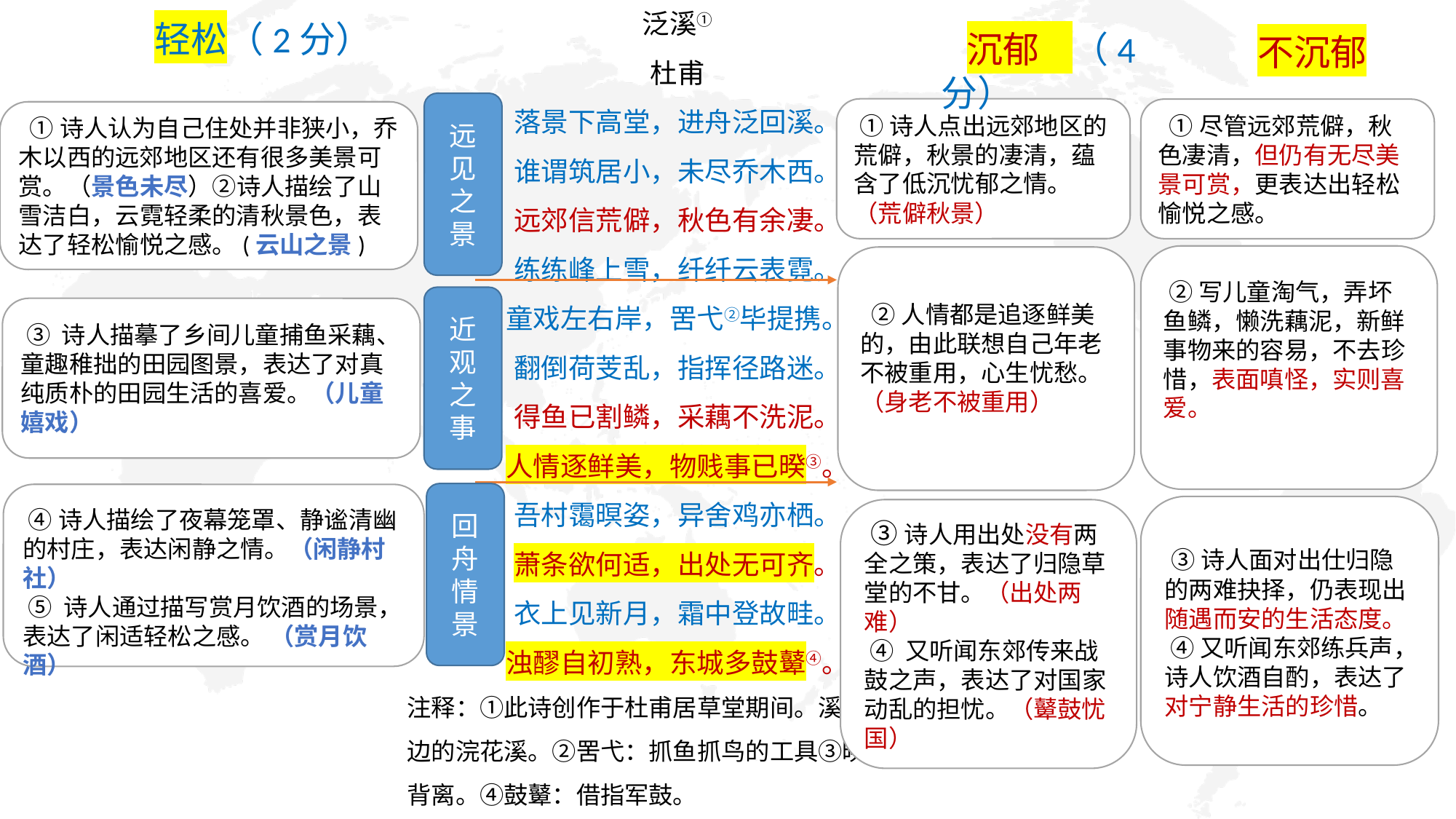

泛溪①
杜甫
落景下高堂，进舟泛回溪。
谁谓筑居小，未尽乔木西。
远郊信荒僻，秋色有余凄。
练练峰上雪，纤纤云表霓。
童戏左右岸，罟弋②毕提携。
翻倒荷芰乱，指挥径路迷。
得鱼已割鳞，采藕不洗泥。
人情逐鲜美，物贱事已暌③。
吾村霭暝姿，异舍鸡亦栖。
萧条欲何适，出处无可齐。
衣上见新月，霜中登故畦。
浊醪自初熟，东城多鼓鼙④。
注释：①此诗创作于杜甫居草堂期间。溪，指草堂边的浣花溪。②罟弋：抓鱼抓鸟的工具③暌：分离，背离。④鼓鼙：借指军鼓。
轻松（2分）
  沉郁    （4分）

  不沉郁
远见之景
 ①诗人点出远郊地区的荒僻，秋景的凄清，蕴含了低沉忧郁之情。（荒僻秋景）
  ①尽管远郊荒僻，秋色凄清，但仍有无尽美景可赏，更表达出轻松愉悦之感。
  ①诗人认为自己住处并非狭小，乔木以西的远郊地区还有很多美景可赏。（景色未尽）②诗人描绘了山雪洁白，云霓轻柔的清秋景色，表达了轻松愉悦之感。(云山之景)
 ②写儿童淘气，弄坏鱼鳞，懒洗藕泥，新鲜事物来的容易，不去珍惜，表面嗔怪，实则喜爱。

  ②人情都是追逐鲜美的，由此联想自己年老不被重用，心生忧愁。（身老不被重用）

近观之事
 ③ 诗人描摹了乡间儿童捕鱼采藕、童趣稚拙的田园图景，表达了对真纯质朴的田园生活的喜爱。（儿童嬉戏）
回舟情景

 ④诗人描绘了夜幕笼罩、静谧清幽的村庄，表达闲静之情。（闲静村社）
 ⑤ 诗人通过描写赏月饮酒的场景，表达了闲适轻松之感。 （赏月饮酒）
 ③诗人面对出仕归隐的两难抉择，仍表现出随遇而安的生活态度。
 ④又听闻东郊练兵声，诗人饮酒自酌，表达了对宁静生活的珍惜。
 ③诗人用出处没有两全之策，表达了归隐草堂的不甘。（出处两难）
 ④ 又听闻东郊传来战鼓之声，表达了对国家动乱的担忧。（鼙鼓忧国）